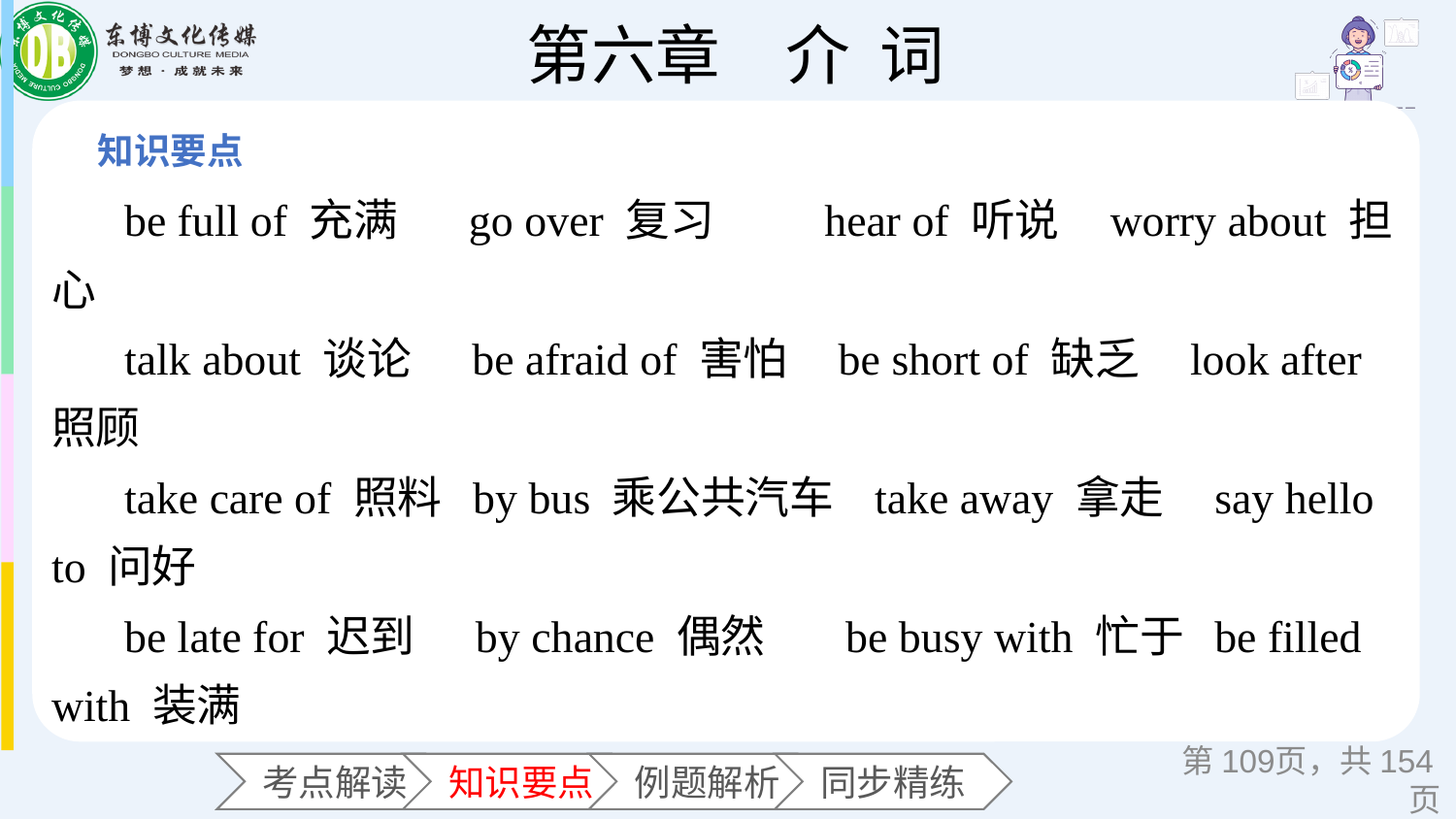

be full of 充满      go over 复习          hear of 听说    worry about 担心
talk about 谈论     be afraid of 害怕    be short of 缺乏    look after 照顾
take care of 照料  by bus 乘公共汽车   take away 拿走    say hello to 问好
be late for 迟到     by chance 偶然       be busy with 忙于  be filled with 装满
第109页，共154页